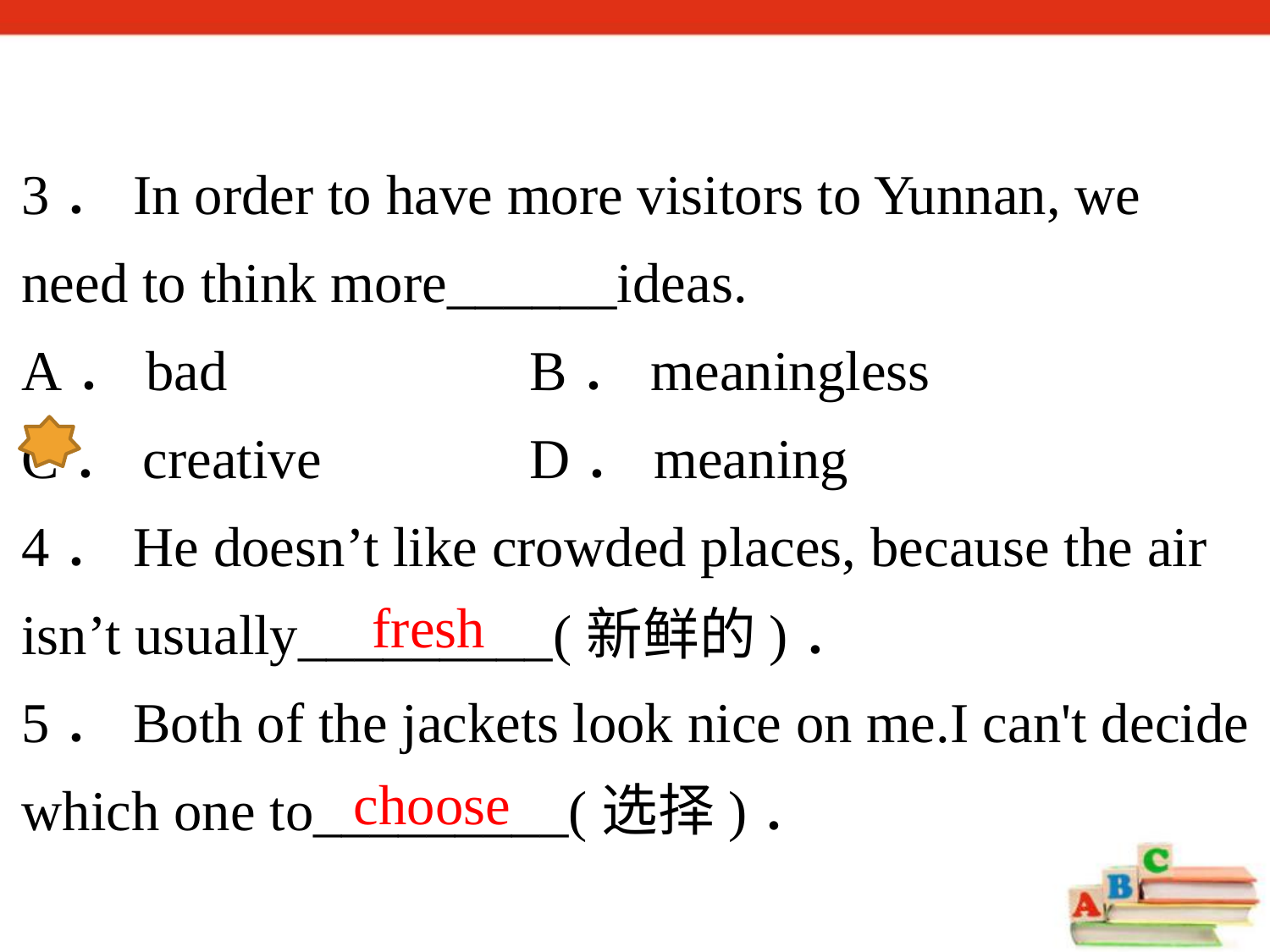

3．In order to have more visitors to Yunnan, we need to think more______ideas.
A．bad       		B．meaningless
C．creative            	D．meaning
4．He doesn’t like crowded places, because the air isn’t usually_________(新鲜的)．
5．Both of the jackets look nice on me.I can't decide which one to_________(选择)．

fresh
choose